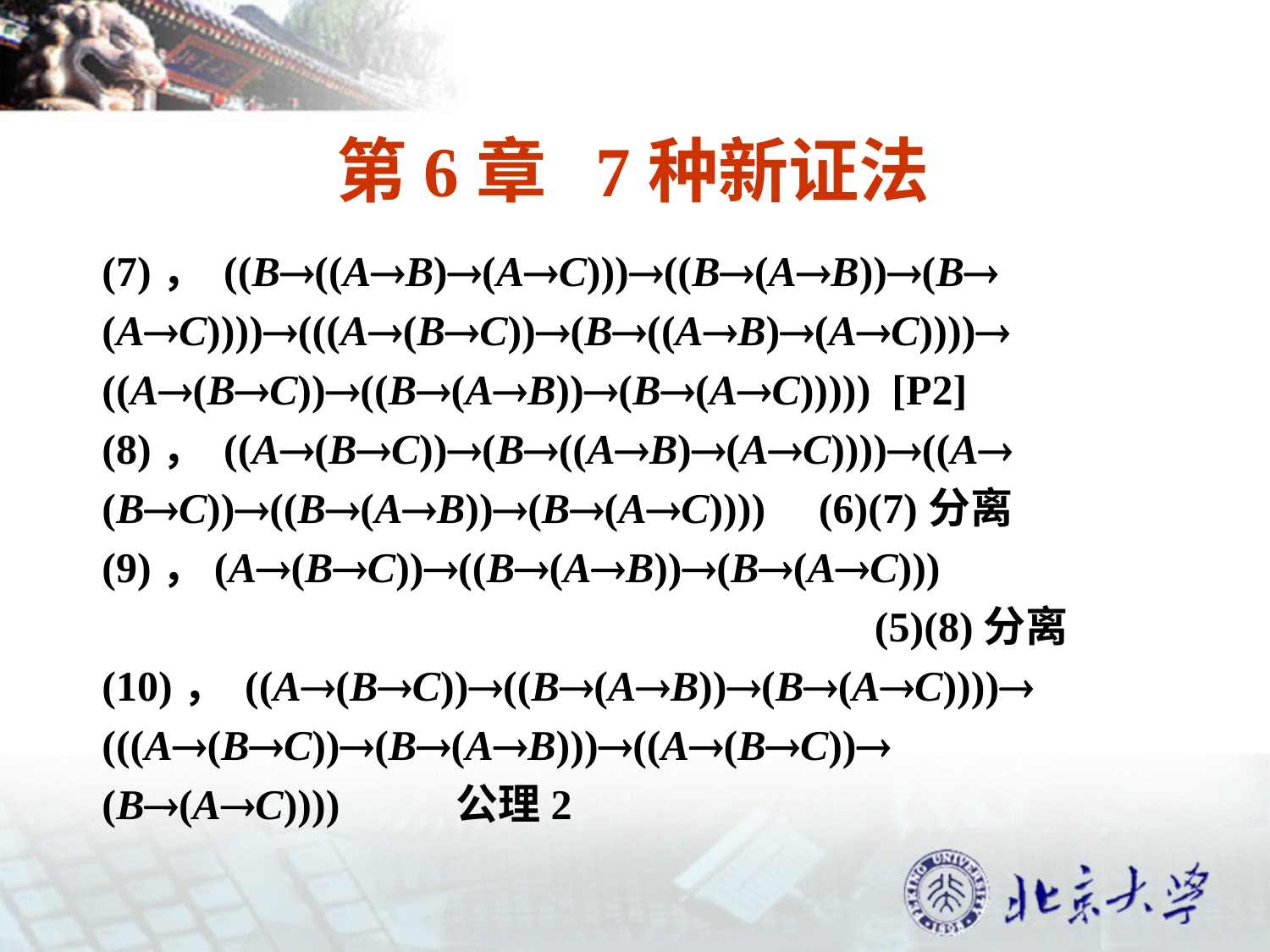

# 第6章  7种新证法
(7)， ((B→((A→B)→(A→C)))→((B→(A→B))→(B→
(A→C))))→(((A→(B→C))→(B→((A→B)→(A→C))))→
((A→(B→C))→((B→(A→B))→(B→(A→C)))))  [P2]
(8)， ((A→(B→C))→(B→((A→B)→(A→C))))→((A→
(B→C))→((B→(A→B))→(B→(A→C))))     (6)(7)分离
(9)，(A→(B→C))→((B→(A→B))→(B→(A→C)))
                                                                         (5)(8)分离
(10)， ((A→(B→C))→((B→(A→B))→(B→(A→C))))→
(((A→(B→C))→(B→(A→B)))→((A→(B→C))→
(B→(A→C))))          公理2